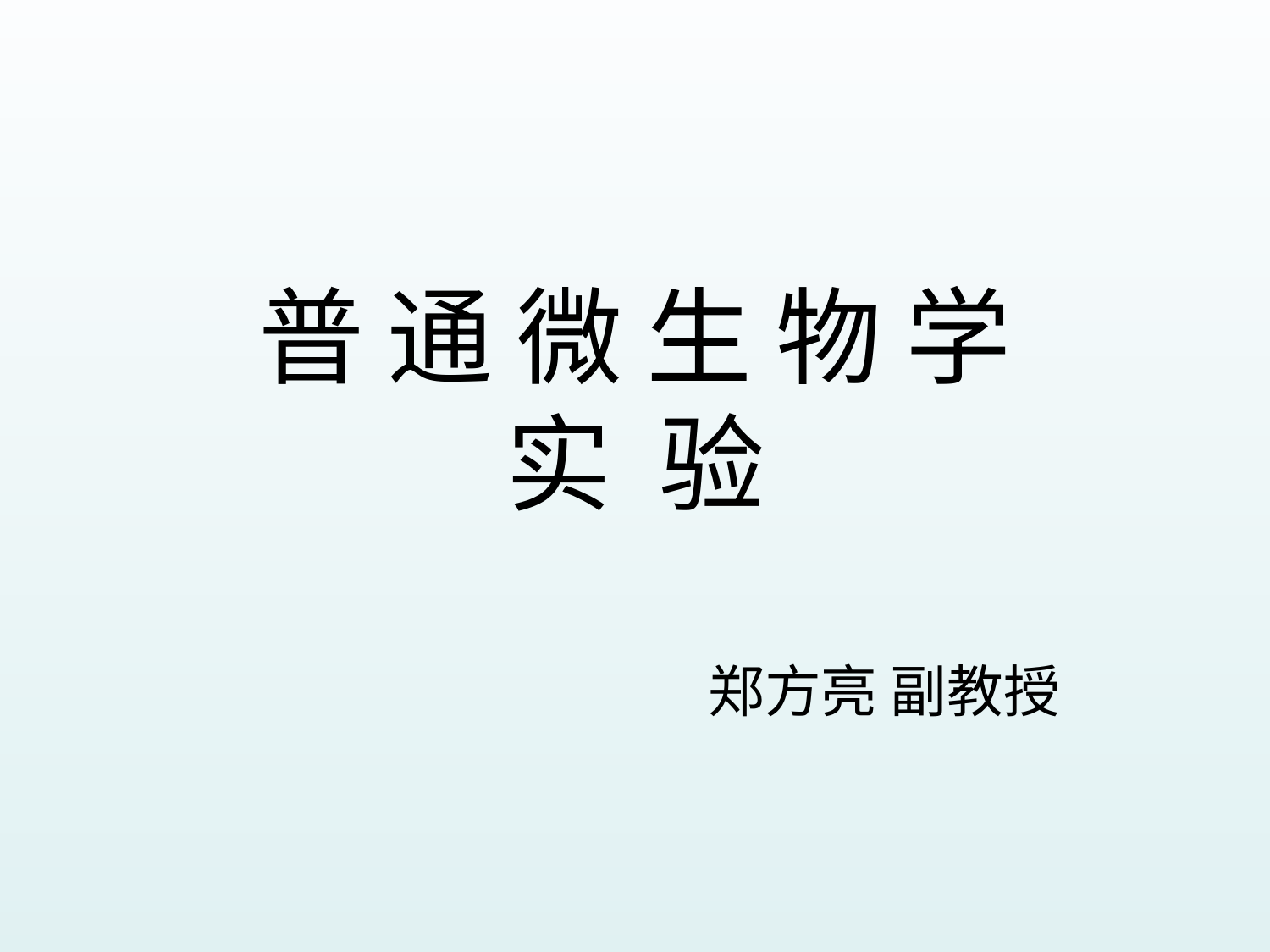

# 普 通 微 生 物 学 实  验
郑方亮 副教授